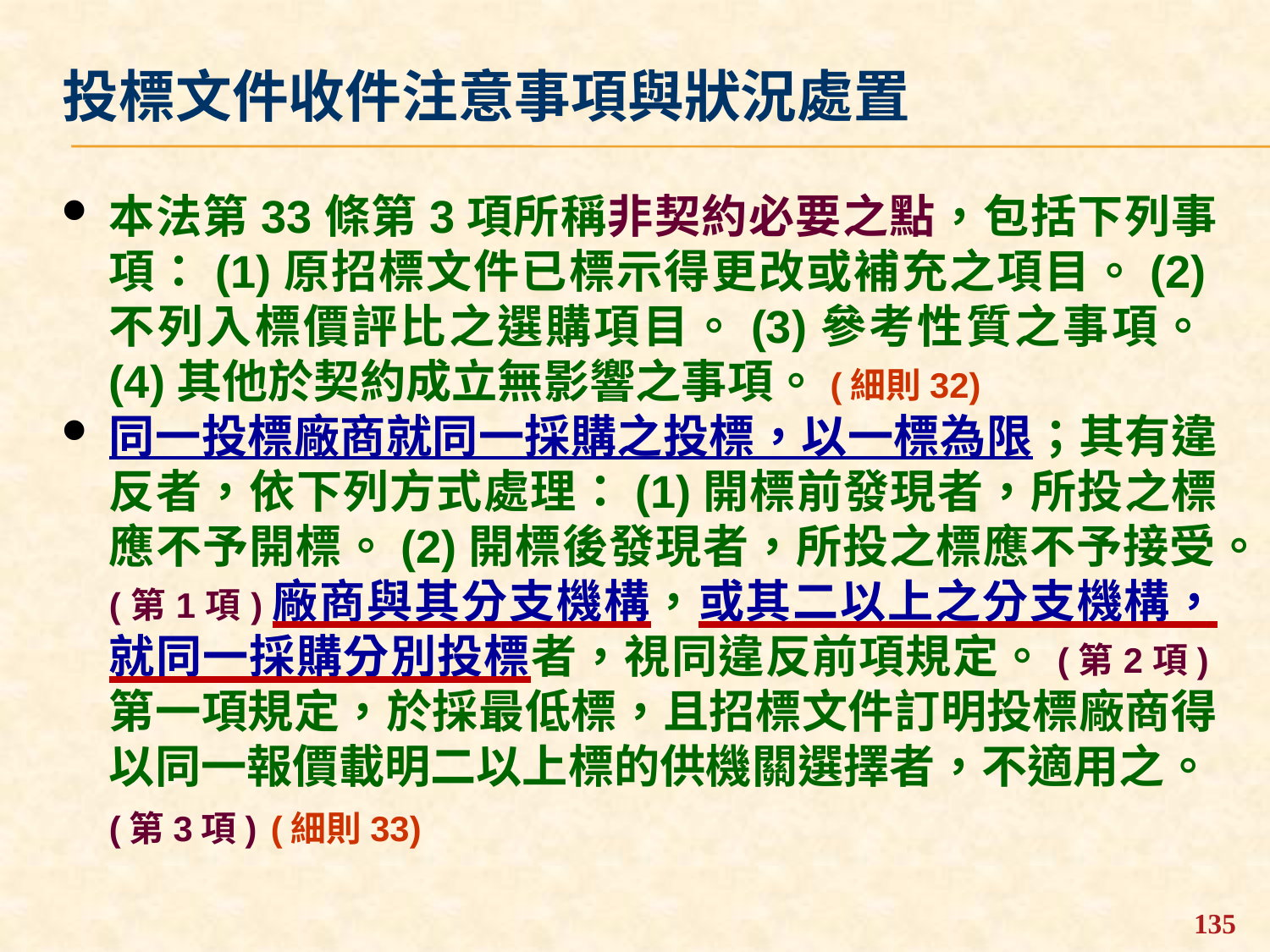

投標文件收件注意事項與狀況處置
本法第33條第3項所稱非契約必要之點，包括下列事項：(1)原招標文件已標示得更改或補充之項目。(2)不列入標價評比之選購項目。(3)參考性質之事項。(4)其他於契約成立無影響之事項。(細則32)
同一投標廠商就同一採購之投標，以一標為限；其有違反者，依下列方式處理：(1)開標前發現者，所投之標應不予開標。(2)開標後發現者，所投之標應不予接受。(第1項)廠商與其分支機構，或其二以上之分支機構，就同一採購分別投標者，視同違反前項規定。(第2項)第一項規定，於採最低標，且招標文件訂明投標廠商得以同一報價載明二以上標的供機關選擇者，不適用之。(第3項) (細則33)
135